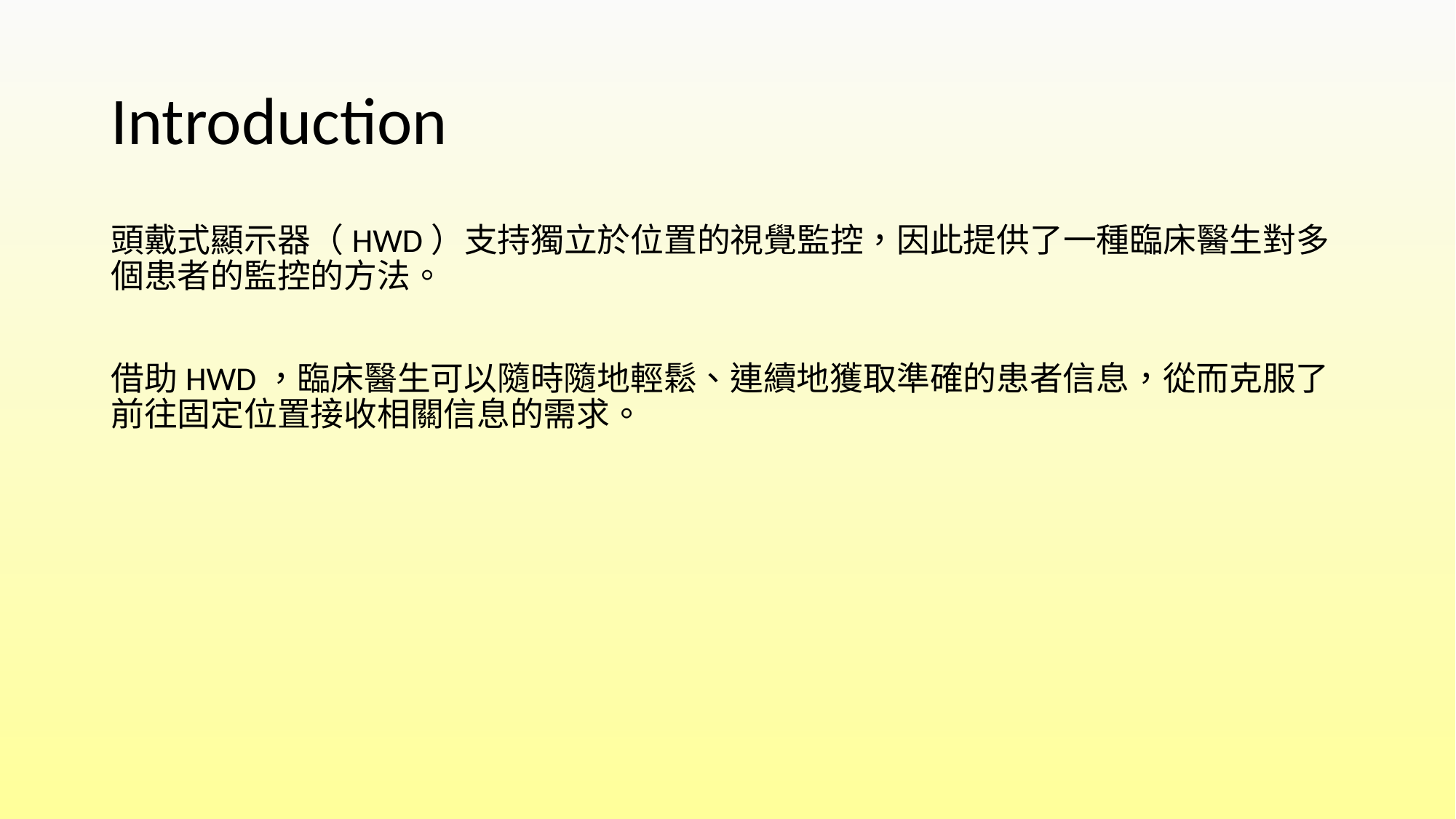

# Introduction
頭戴式顯示器（HWD）支持獨立於位置的視覺監控，因此提供了一種臨床醫生對多個患者的監控的方法。

借助HWD，臨床醫生可以隨時隨地輕鬆、連續地獲取準確的患者信息，從而克服了前往固定位置接收相關信息的需求。